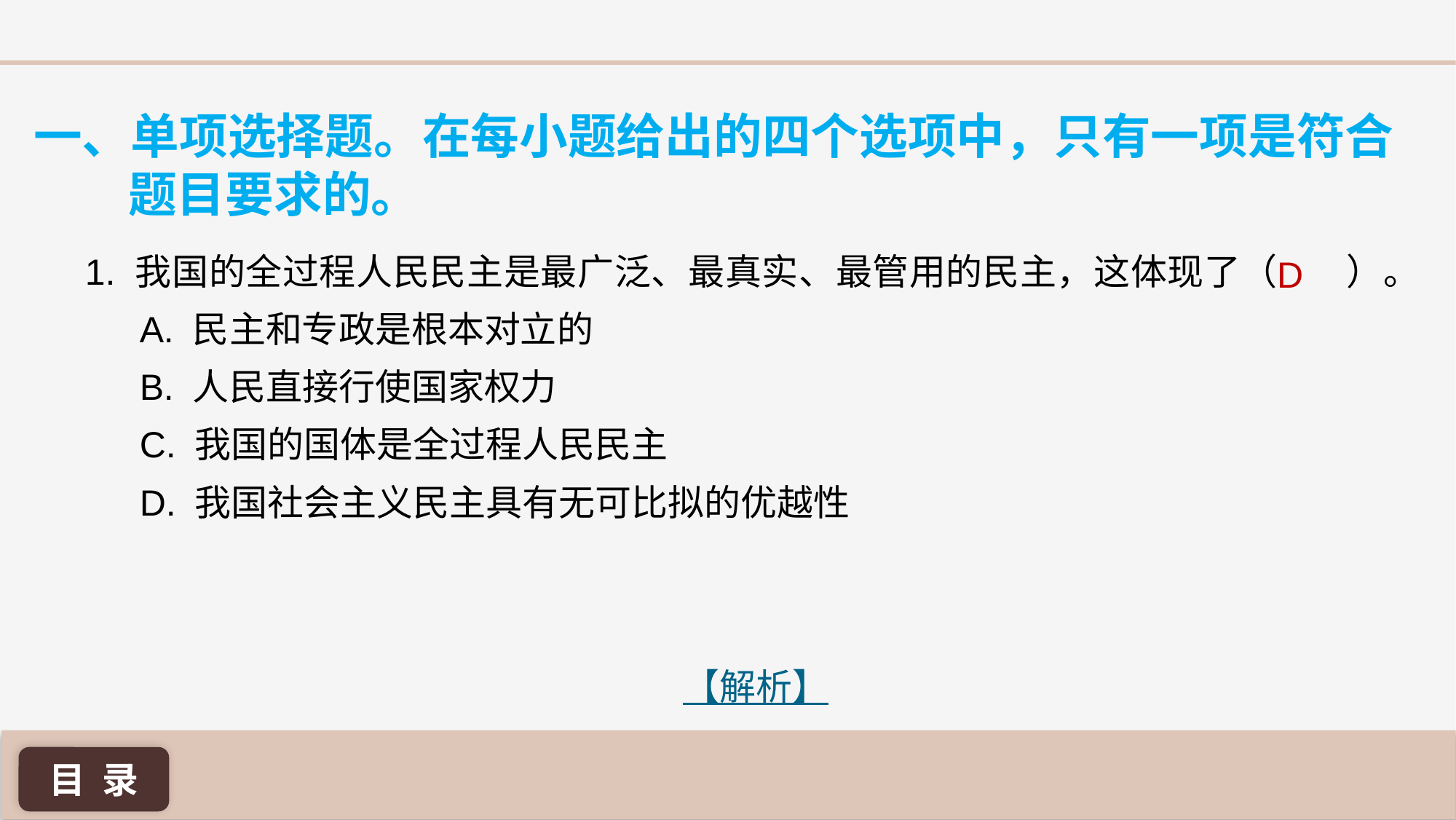

一、单项选择题。在每小题给出的四个选项中，只有一项是符合题目要求的。
D
1. 我国的全过程人民民主是最广泛、最真实、最管用的民主，这体现了（        ）。
A. 民主和专政是根本对立的
B. 人民直接行使国家权力
C. 我国的国体是全过程人民民主
D. 我国社会主义民主具有无可比拟的优越性
【解析】